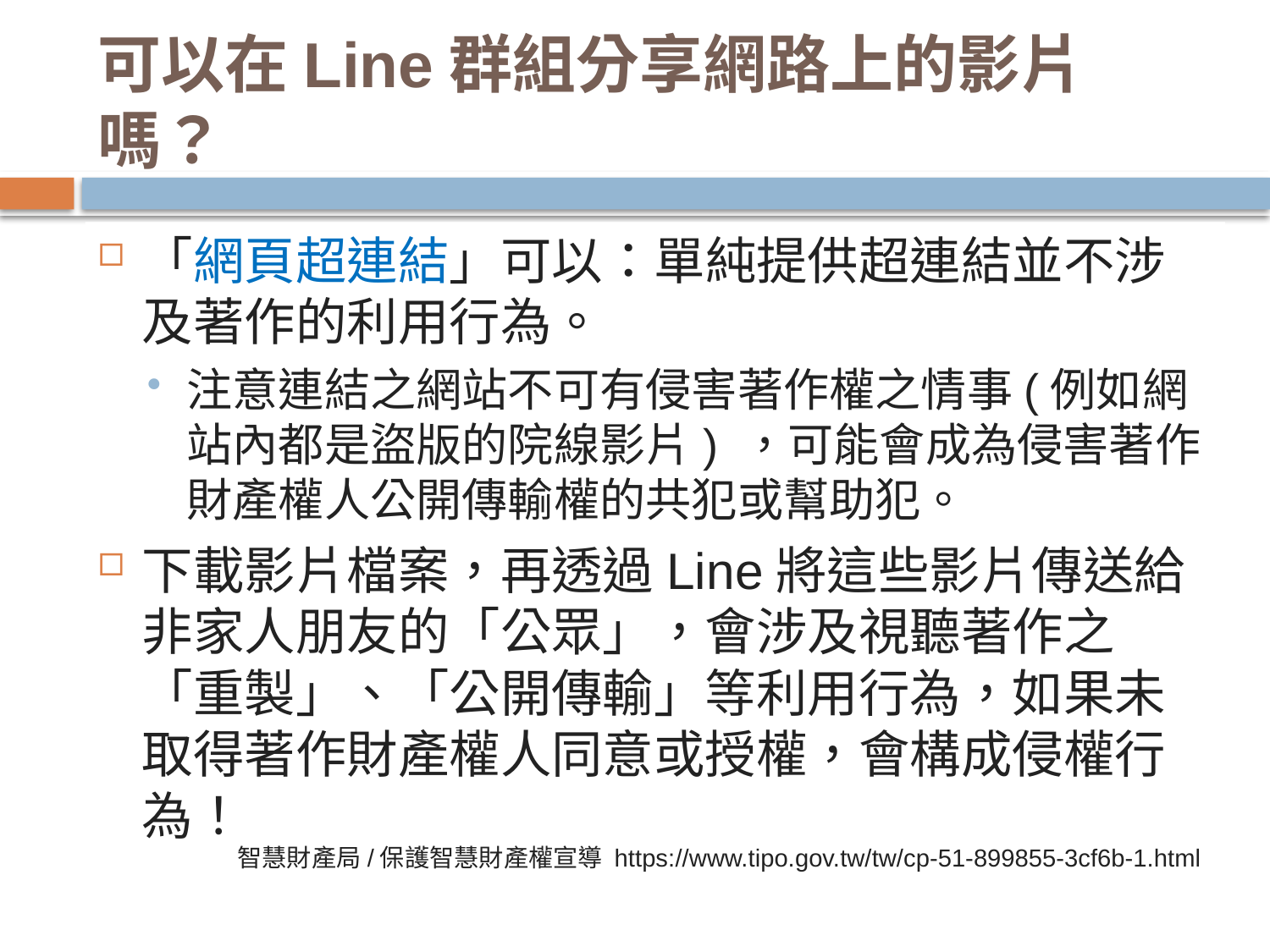

# 可以在Line群組分享網路上的影片嗎？
「網頁超連結」可以：單純提供超連結並不涉及著作的利用行為。
注意連結之網站不可有侵害著作權之情事(例如網站內都是盜版的院線影片) ，可能會成為侵害著作財產權人公開傳輸權的共犯或幫助犯。
下載影片檔案，再透過Line將這些影片傳送給非家人朋友的「公眾」，會涉及視聽著作之「重製」、「公開傳輸」等利用行為，如果未取得著作財產權人同意或授權，會構成侵權行為！

智慧財產局/保護智慧財產權宣導 https://www.tipo.gov.tw/tw/cp-51-899855-3cf6b-1.html